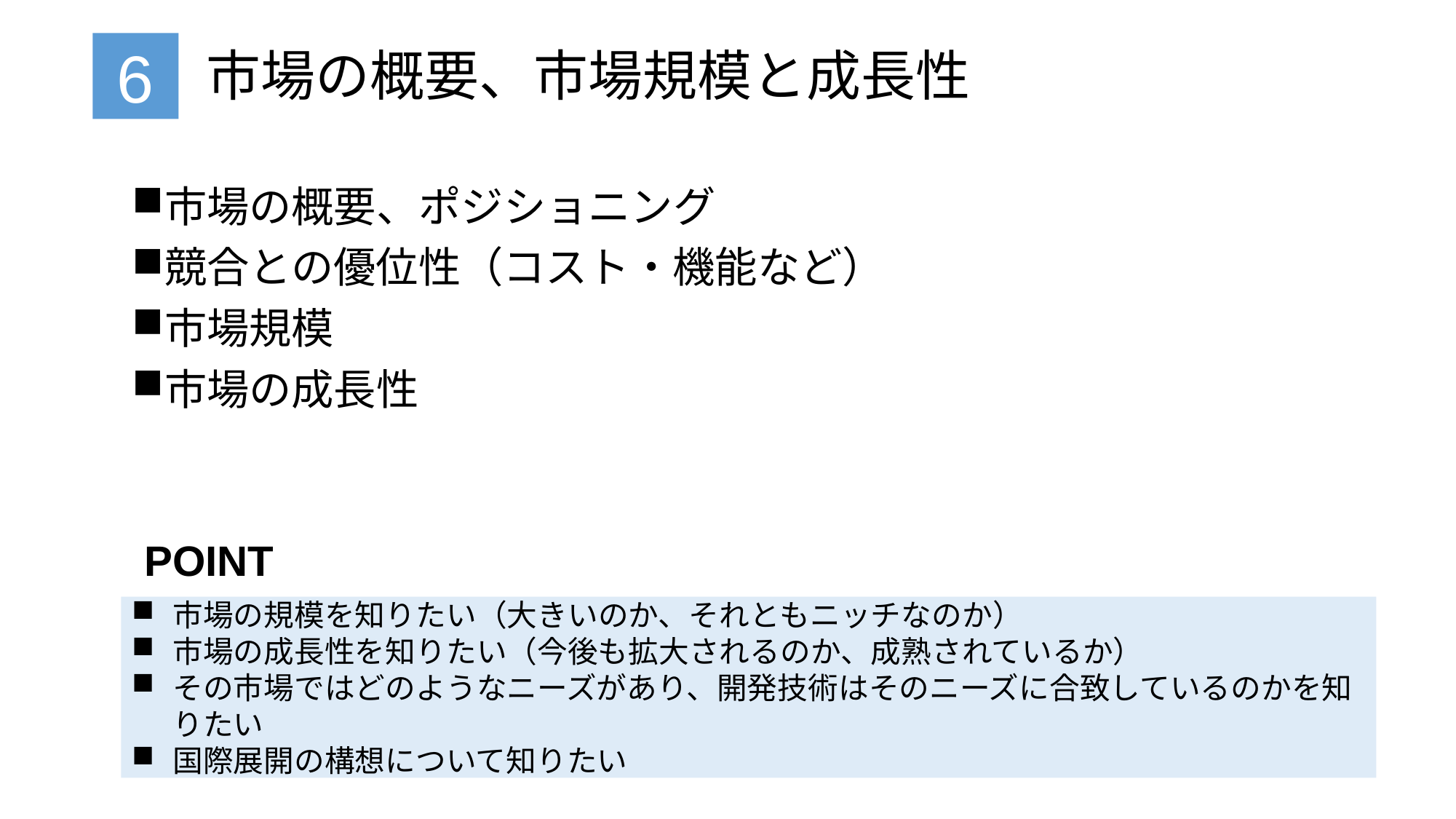

# 市場の概要、市場規模と成長性
6
市場の概要、ポジショニング
競合との優位性（コスト・機能など）
市場規模
市場の成長性
POINT
市場の規模を知りたい（大きいのか、それともニッチなのか）
市場の成長性を知りたい（今後も拡大されるのか、成熟されているか）
その市場ではどのようなニーズがあり、開発技術はそのニーズに合致しているのかを知りたい
国際展開の構想について知りたい